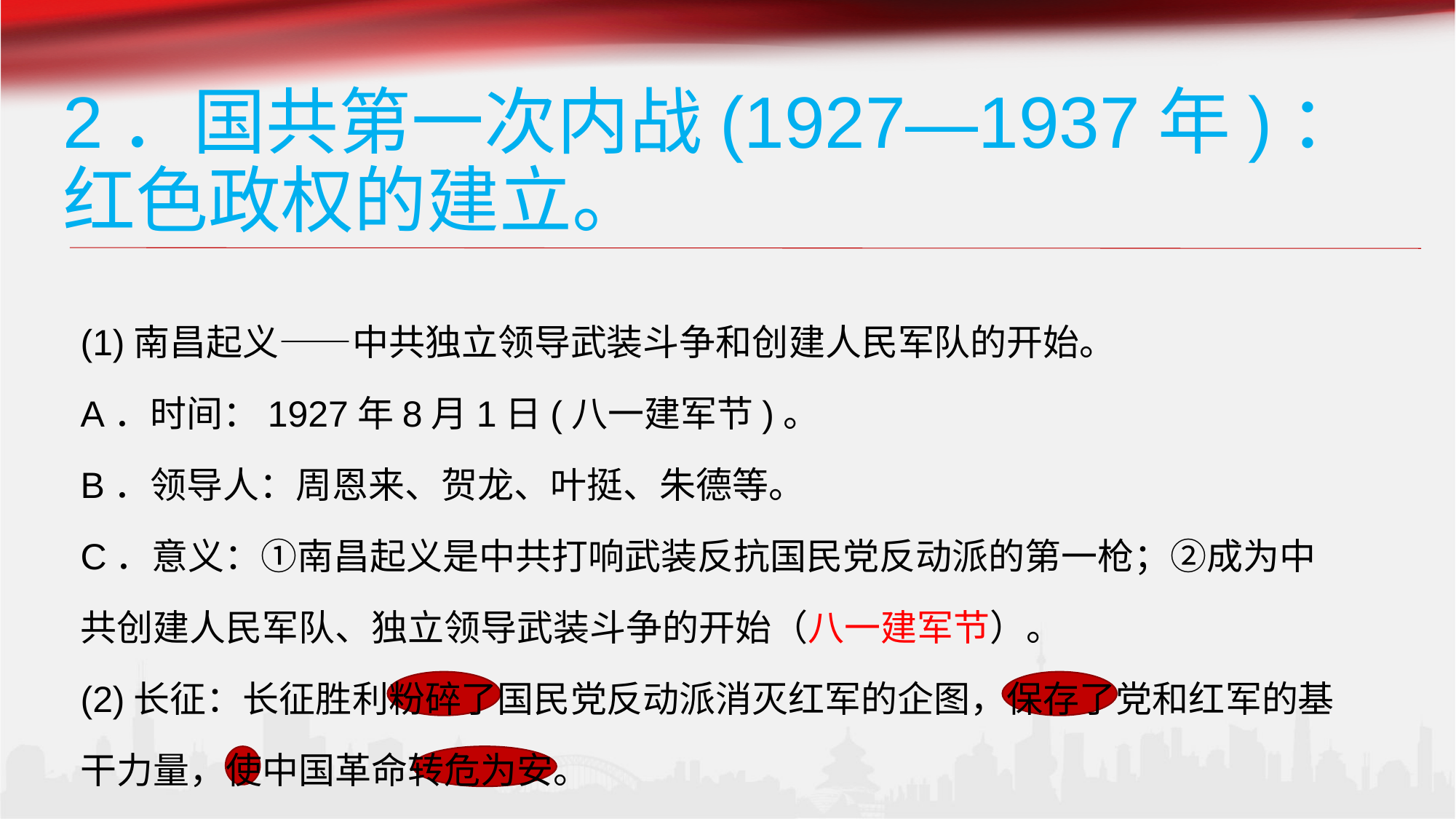

2．国共第一次内战(1927—1937年)：红色政权的建立。
(1)南昌起义——中共独立领导武装斗争和创建人民军队的开始。
A．时间：1927年8月1日(八一建军节)。
B．领导人：周恩来、贺龙、叶挺、朱德等。
C．意义：①南昌起义是中共打响武装反抗国民党反动派的第一枪；②成为中共创建人民军队、独立领导武装斗争的开始（八一建军节）。
(2)长征：长征胜利粉碎了国民党反动派消灭红军的企图，保存了党和红军的基干力量，使中国革命转危为安。